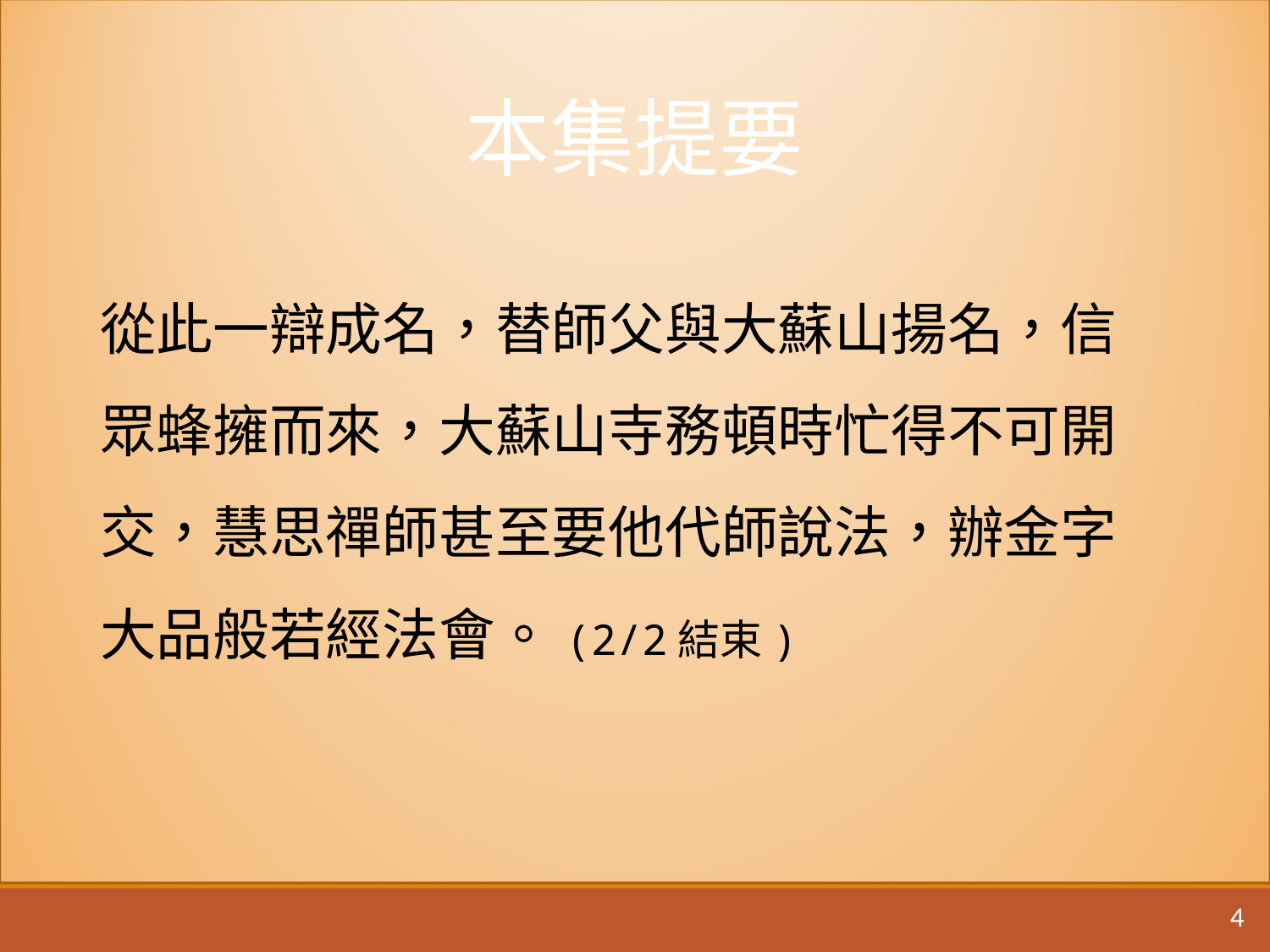

# 本集提要
從此一辯成名，替師父與大蘇山揚名，信眾蜂擁而來，大蘇山寺務頓時忙得不可開交，慧思禪師甚至要他代師說法，辦金字大品般若經法會。(2/2結束)

4